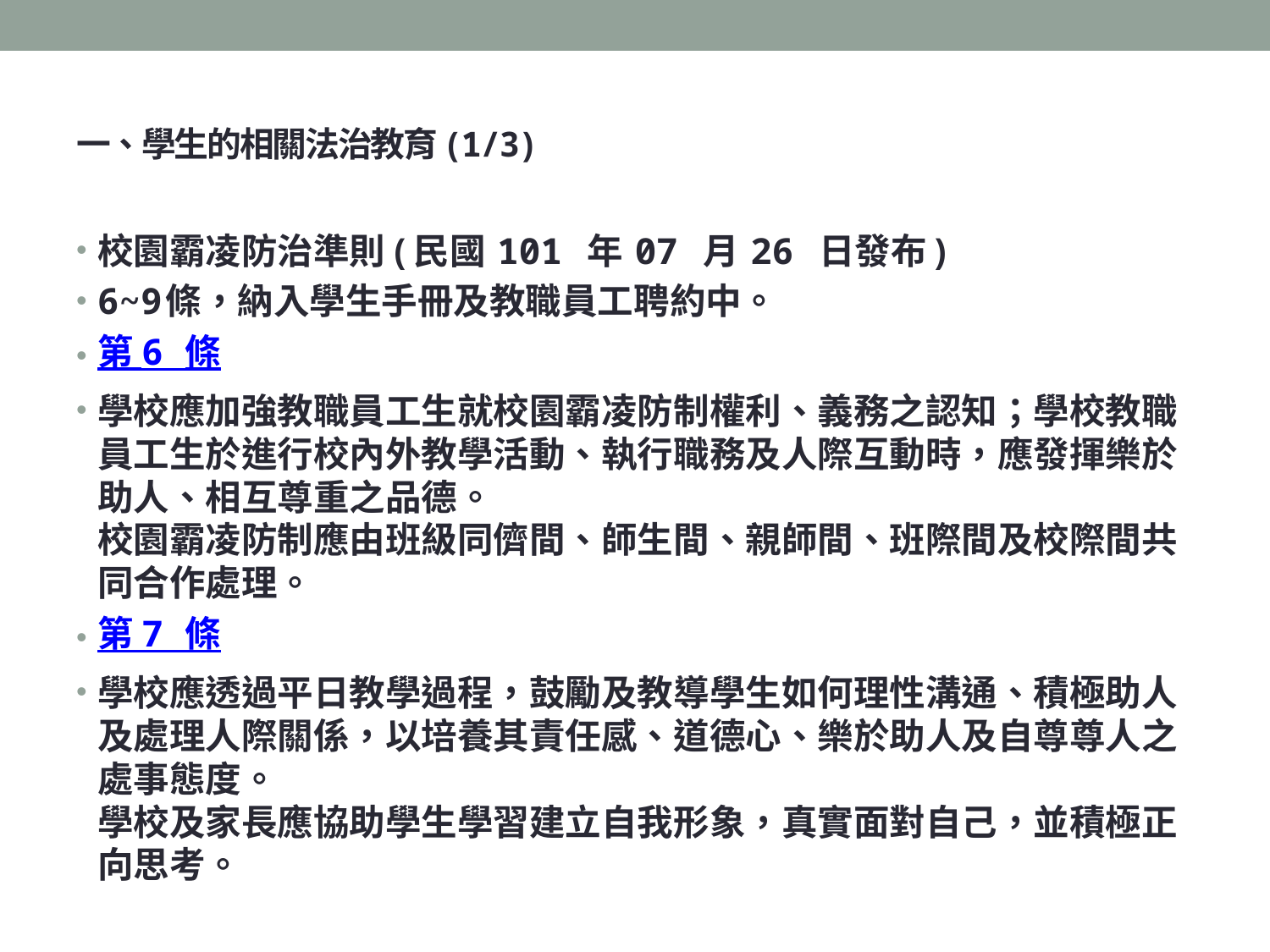

# 一、學生的相關法治教育(1/3)
校園霸凌防治準則(民國 101 年 07 月 26 日發布)
6~9條，納入學生手冊及教職員工聘約中。
第 6 條
學校應加強教職員工生就校園霸凌防制權利、義務之認知；學校教職員工生於進行校內外教學活動、執行職務及人際互動時，應發揮樂於助人、相互尊重之品德。
校園霸凌防制應由班級同儕間、師生間、親師間、班際間及校際間共同合作處理。
第 7 條
學校應透過平日教學過程，鼓勵及教導學生如何理性溝通、積極助人及處理人際關係，以培養其責任感、道德心、樂於助人及自尊尊人之處事態度。
學校及家長應協助學生學習建立自我形象，真實面對自己，並積極正向思考。